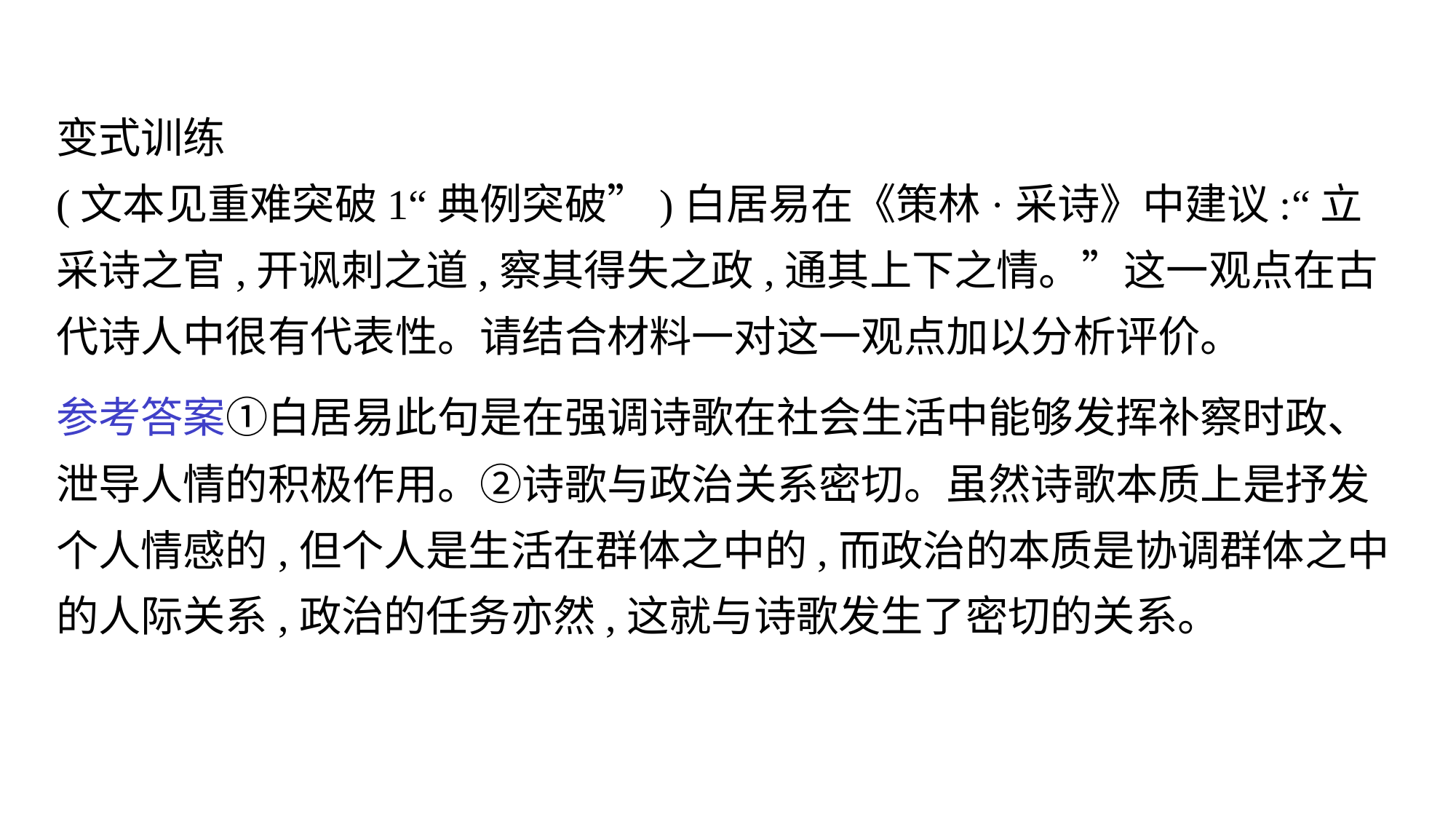

变式训练
(文本见重难突破1“典例突破”)白居易在《策林·采诗》中建议:“立采诗之官,开讽刺之道,察其得失之政,通其上下之情。”这一观点在古代诗人中很有代表性。请结合材料一对这一观点加以分析评价。
参考答案①白居易此句是在强调诗歌在社会生活中能够发挥补察时政、泄导人情的积极作用。②诗歌与政治关系密切。虽然诗歌本质上是抒发个人情感的,但个人是生活在群体之中的,而政治的本质是协调群体之中的人际关系,政治的任务亦然,这就与诗歌发生了密切的关系。